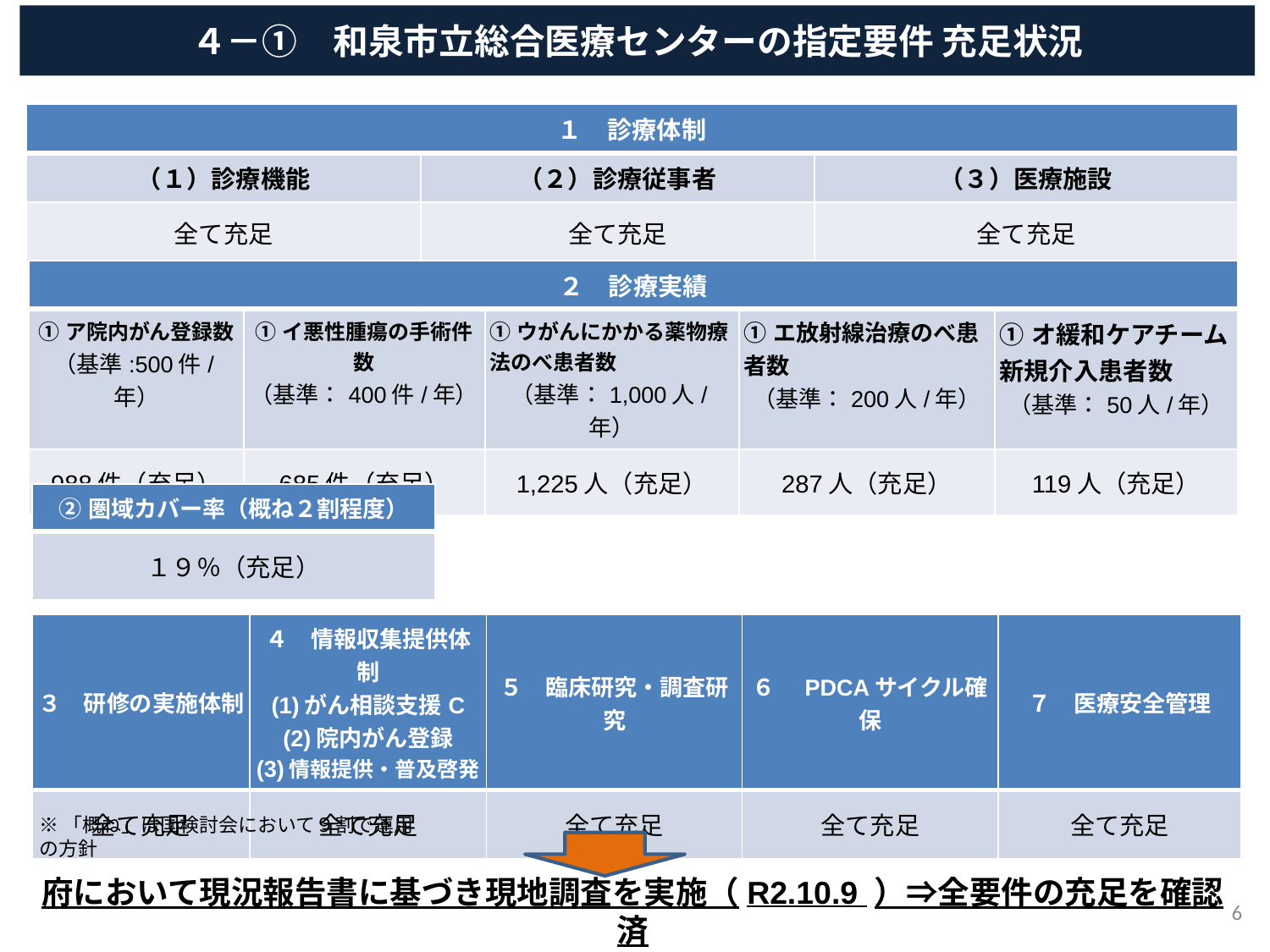

４－①　和泉市立総合医療センターの指定要件 充足状況
| １　診療体制 |  |  |
| --- | --- | --- |
| （１）診療機能 | （２）診療従事者 | （３）医療施設 |
| 全て充足 | 全て充足 | 全て充足 |
| ２　診療実績 |  |  |  |  |
| --- | --- | --- | --- | --- |
| ①ア院内がん登録数 （基準:500件/年） | ①イ悪性腫瘍の手術件数 （基準：400件/年） | ①ウがんにかかる薬物療法のべ患者数 （基準：1,000人/年） | ①エ放射線治療のべ患者数 （基準：200人/年） | ①オ緩和ケアチーム新規介入患者数 （基準：50人/年） |
| 988件（充足） | 685件（充足） | 1,225人（充足） | 287人（充足） | 119人（充足） |
| ②圏域カバー率（概ね２割程度） |
| --- |
| １９％（充足） |
| ３　研修の実施体制 | ４　情報収集提供体制 (1)がん相談支援C (2)院内がん登録 (3)情報提供・普及啓発 | ５　臨床研究・調査研究 | ６　PDCAサイクル確保 | ７　医療安全管理 |
| --- | --- | --- | --- | --- |
| 全て充足 | 全て充足 | 全て充足 | 全て充足 | 全て充足 |
※「概ね」は国検討会において９割で運用の方針

府において現況報告書に基づき現地調査を実施（R2.10.9 ）⇒全要件の充足を確認済
6